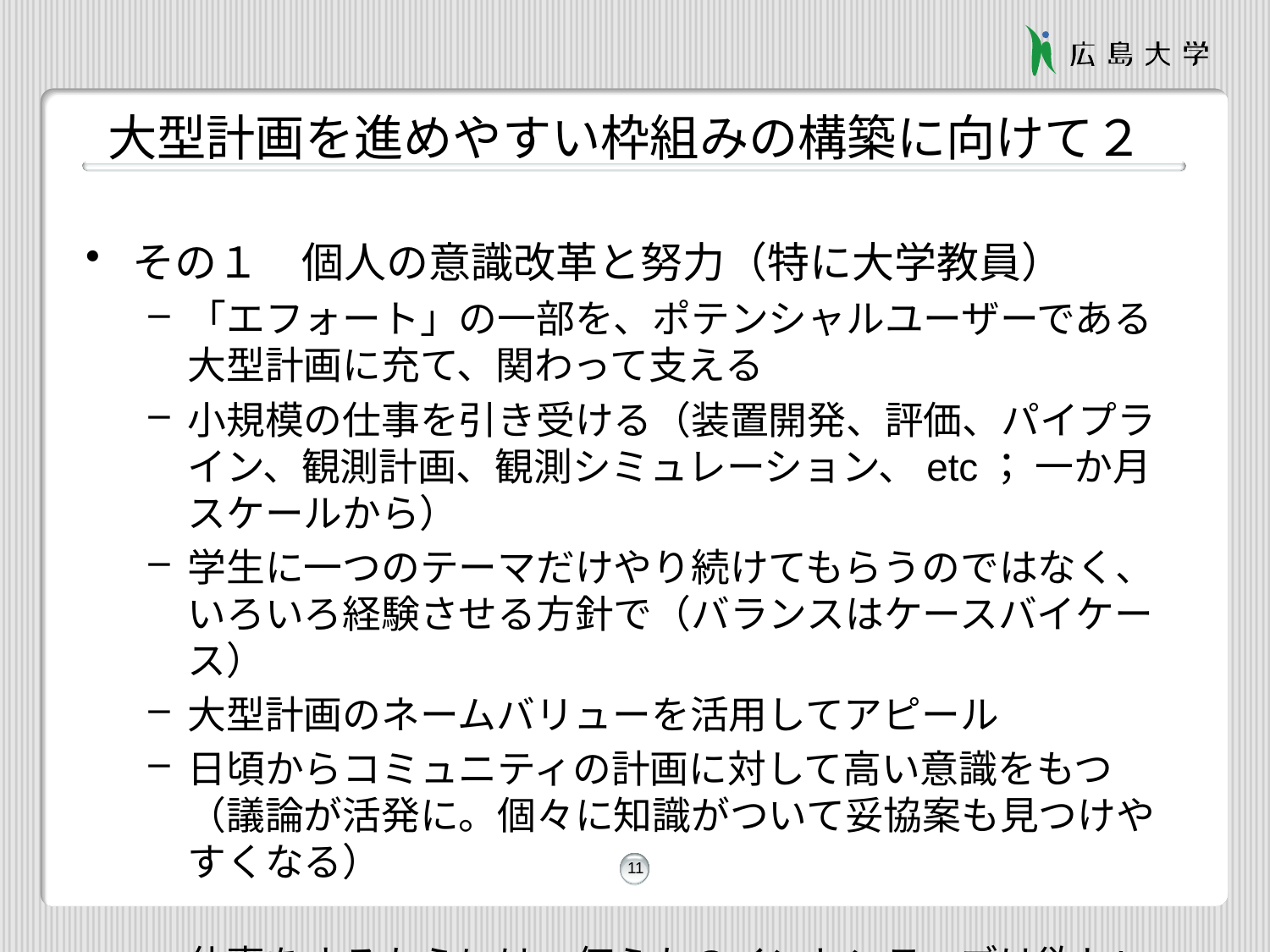

# 大型計画を進めやすい枠組みの構築に向けて２
その１　個人の意識改革と努力（特に大学教員）
「エフォート」の一部を、ポテンシャルユーザーである大型計画に充て、関わって支える
小規模の仕事を引き受ける（装置開発、評価、パイプライン、観測計画、観測シミュレーション、etc； 一か月スケールから）
学生に一つのテーマだけやり続けてもらうのではなく、いろいろ経験させる方針で（バランスはケースバイケース）
大型計画のネームバリューを活用してアピール
日頃からコミュニティの計画に対して高い意識をもつ（議論が活発に。個々に知識がついて妥協案も見つけやすくなる）

仕事をするからには、何らかのインセンティブは欲しい